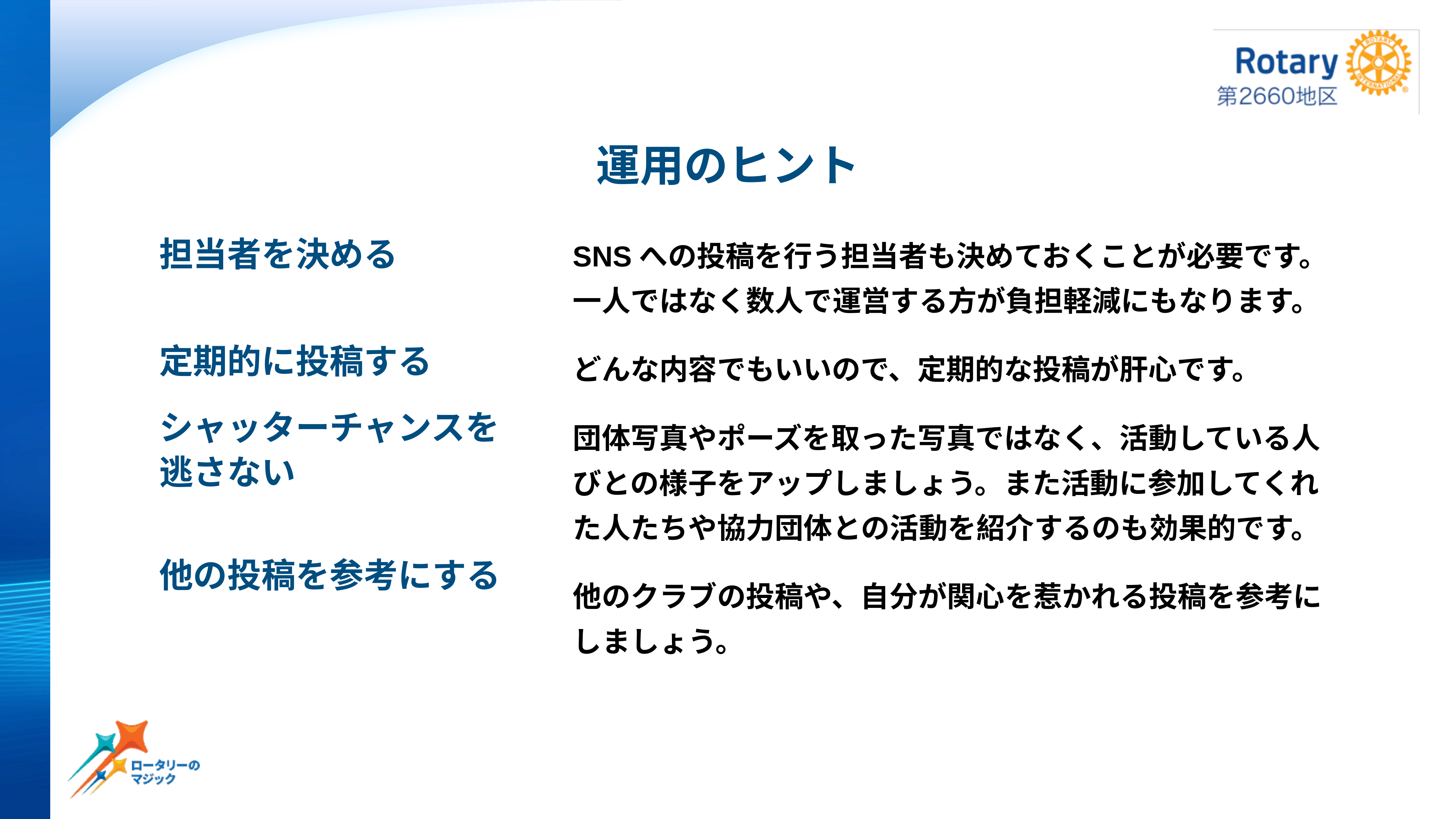

運用のヒント
担当者を決める

定期的に投稿する

シャッターチャンスを
逃さない

他の投稿を参考にする
SNSへの投稿を行う担当者も決めておくことが必要です。
一人ではなく数人で運営する方が負担軽減にもなります。

どんな内容でもいいので、定期的な投稿が肝心です。

団体写真やポーズを取った写真ではなく、活動している人びとの様子をアップしましょう。また活動に参加してくれた人たちや協力団体との活動を紹介するのも効果的です。

他のクラブの投稿や、自分が関心を惹かれる投稿を参考にしましょう。